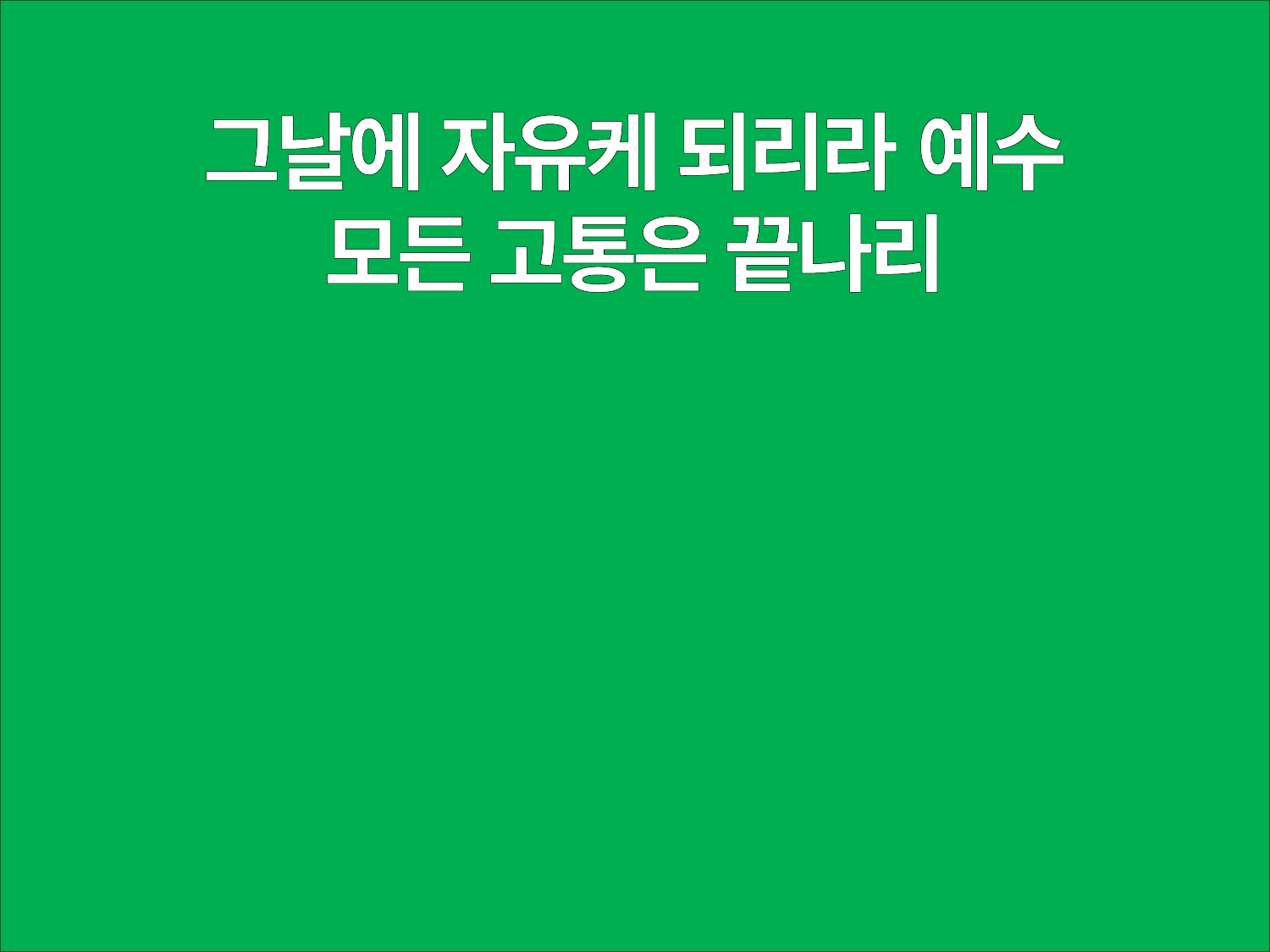

그날에 자유케 되리라 예수
모든 고통은 끝나리